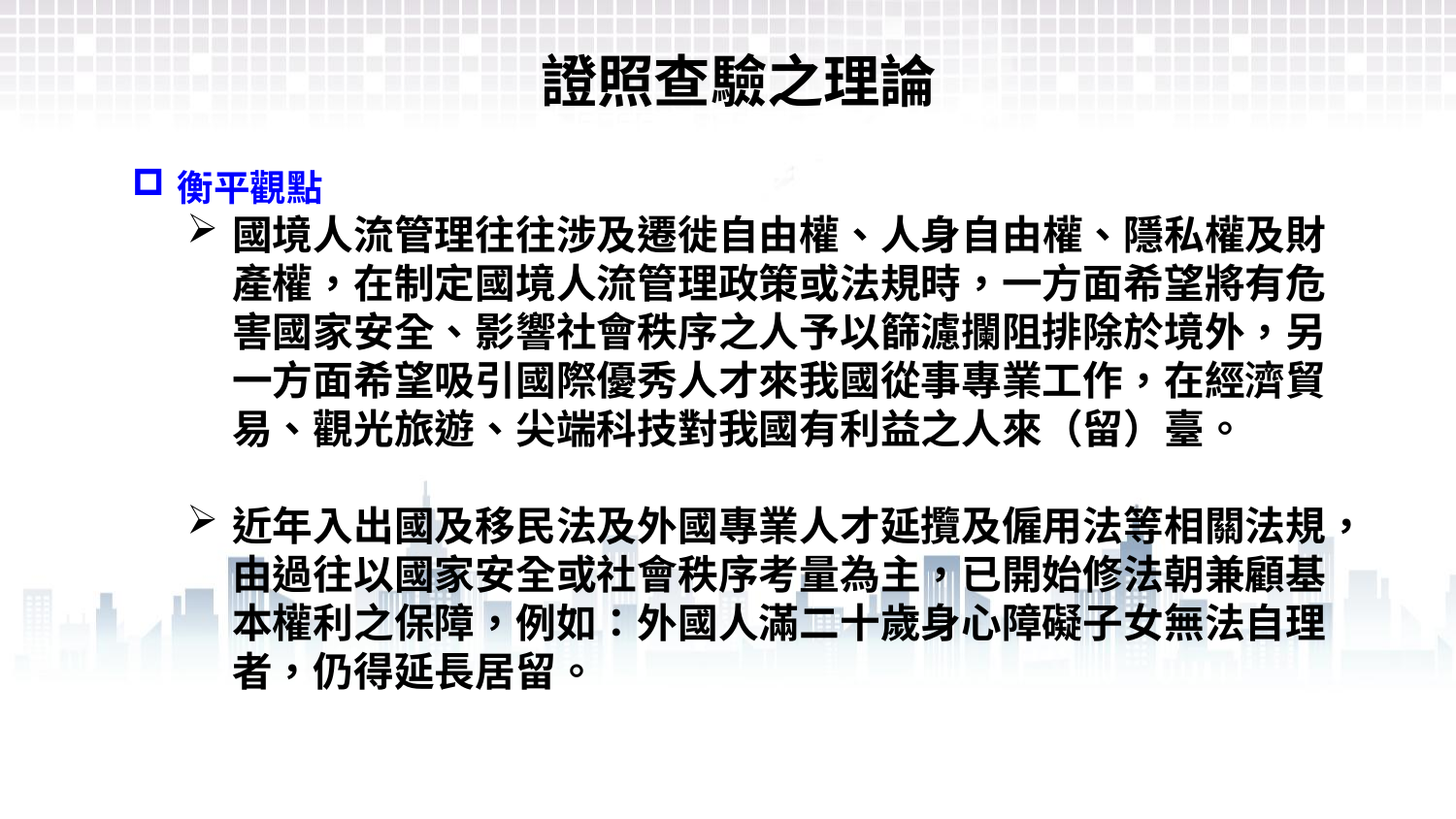

證照查驗之理論
衡平觀點
國境人流管理往往涉及遷徙自由權、人身自由權、隱私權及財產權，在制定國境人流管理政策或法規時，一方面希望將有危害國家安全、影響社會秩序之人予以篩濾攔阻排除於境外，另一方面希望吸引國際優秀人才來我國從事專業工作，在經濟貿易、觀光旅遊、尖端科技對我國有利益之人來（留）臺。

近年入出國及移民法及外國專業人才延攬及僱用法等相關法規，由過往以國家安全或社會秩序考量為主，已開始修法朝兼顧基本權利之保障，例如：外國人滿二十歲身心障礙子女無法自理者，仍得延長居留。